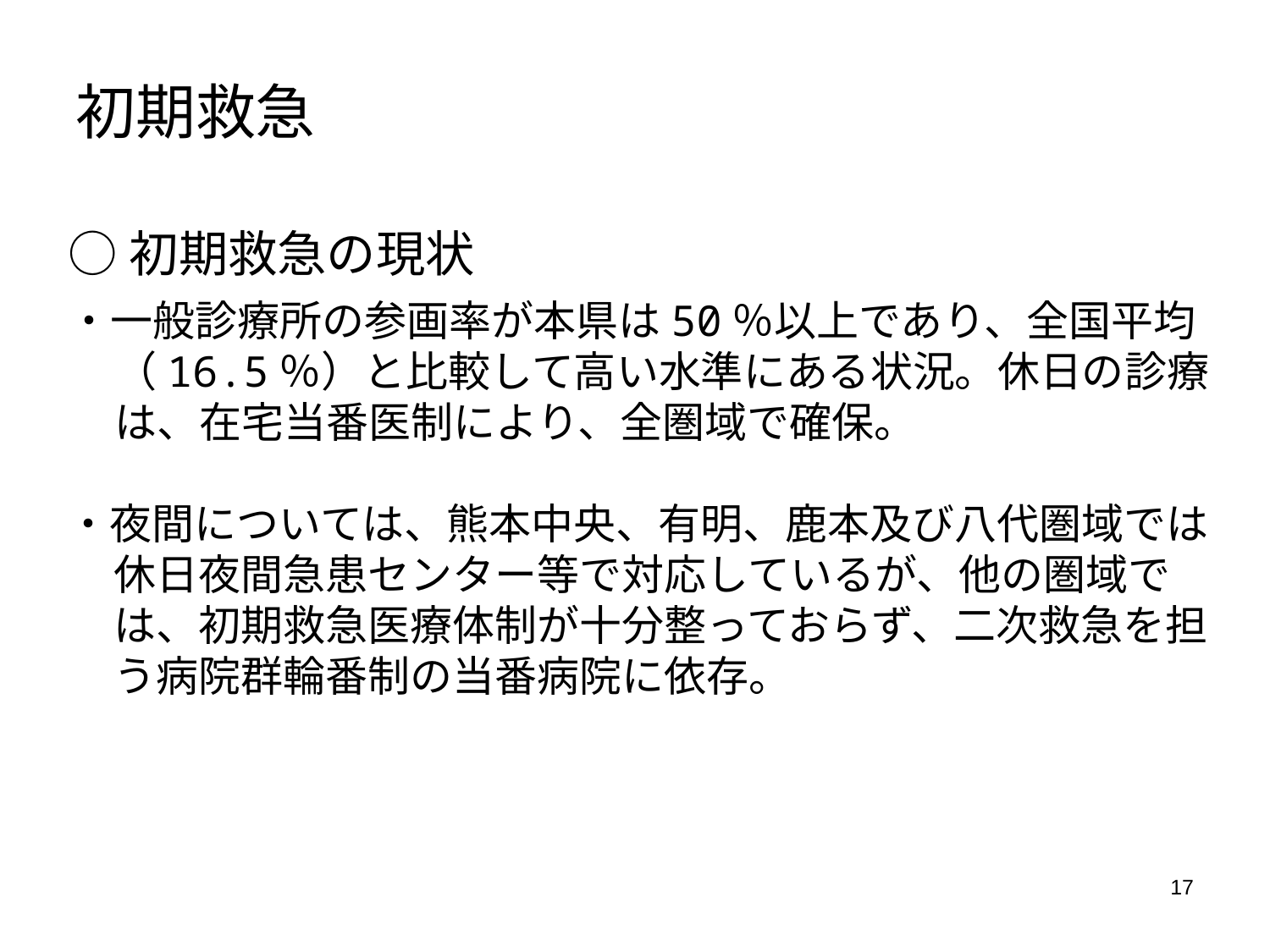

初期救急
○初期救急の現状
・一般診療所の参画率が本県は50％以上であり、全国平均（16.5％）と比較して高い水準にある状況。休日の診療は、在宅当番医制により、全圏域で確保。

・夜間については、熊本中央、有明、鹿本及び八代圏域では休日夜間急患センター等で対応しているが、他の圏域では、初期救急医療体制が十分整っておらず、二次救急を担う病院群輪番制の当番病院に依存。

17